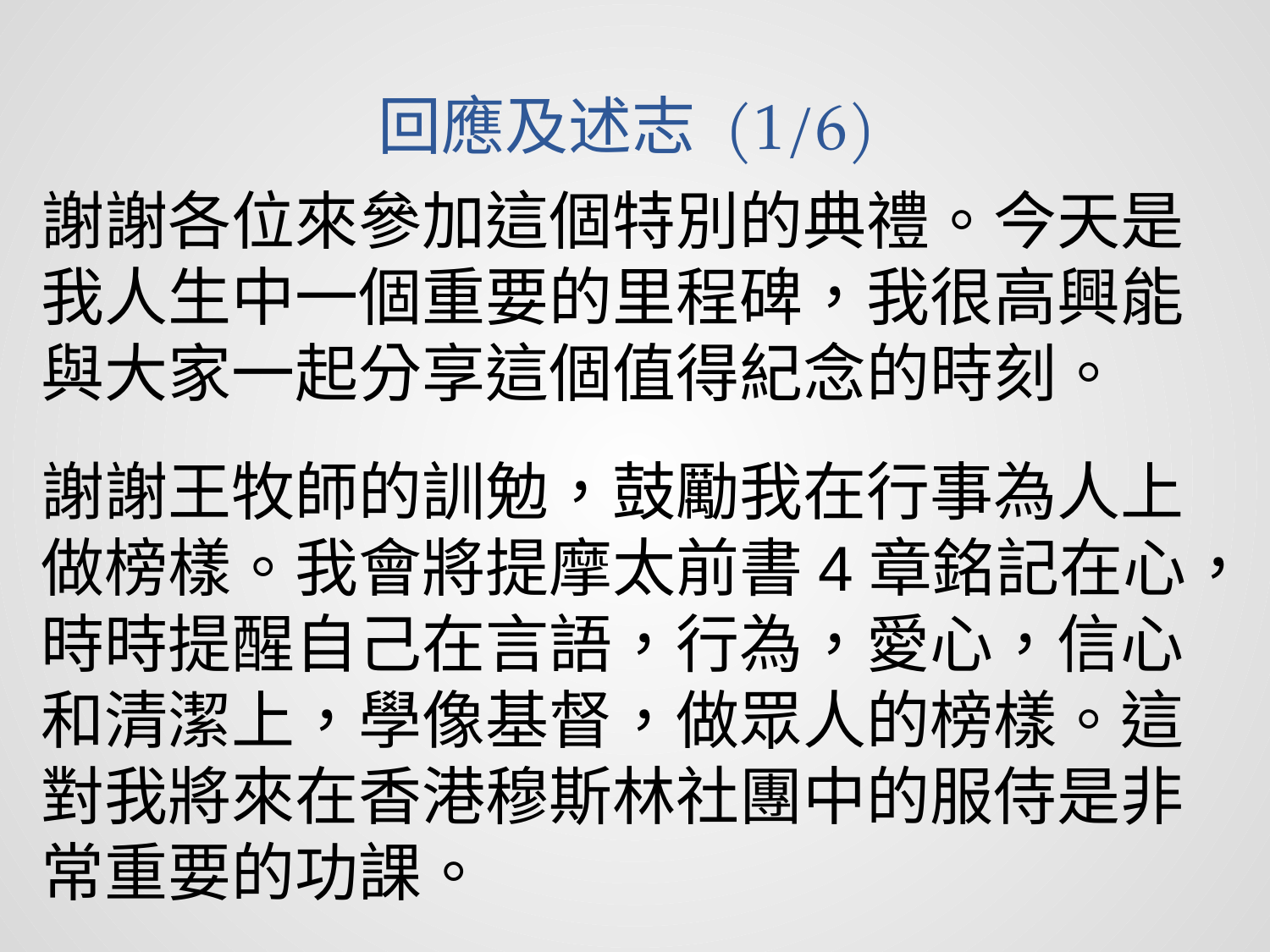

# 回應及述志 (1/6)
謝謝各位來參加這個特別的典禮。今天是我人生中一個重要的里程碑，我很高興能與大家一起分享這個值得紀念的時刻。

謝謝王牧師的訓勉，鼓勵我在行事為人上做榜樣。我會將提摩太前書4章銘記在心，時時提醒自己在言語，行為，愛心，信心和清潔上，學像基督，做眾人的榜樣。這對我將來在香港穆斯林社團中的服侍是非常重要的功課。